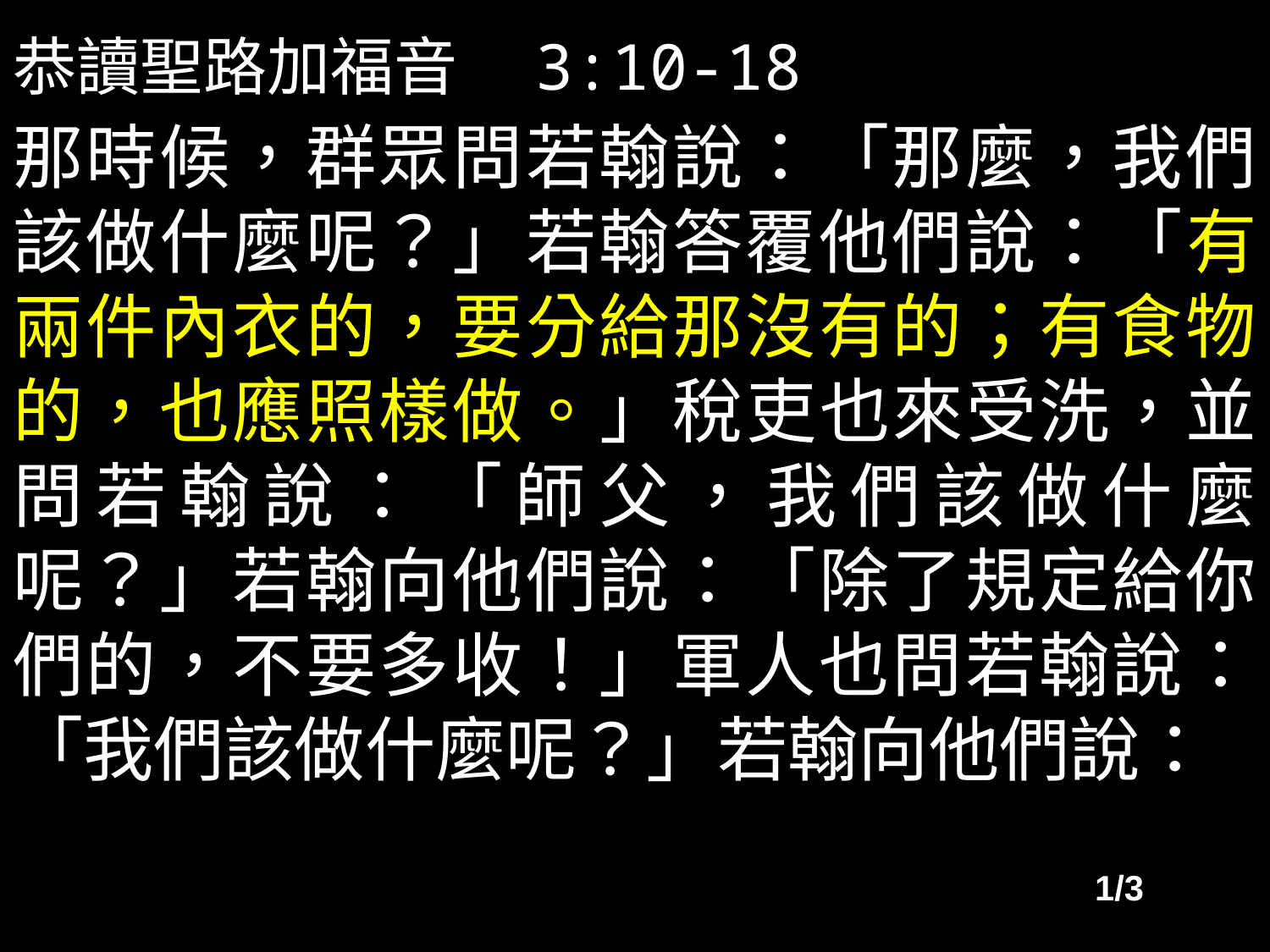

恭讀聖路加福音　3:10-18
那時候，群眾問若翰說：「那麼，我們該做什麼呢？」若翰答覆他們說：「有兩件內衣的，要分給那沒有的；有食物的，也應照樣做。」稅吏也來受洗，並問若翰說：「師父，我們該做什麼呢？」若翰向他們說：「除了規定給你們的，不要多收！」軍人也問若翰說：「我們該做什麼呢？」若翰向他們說：
1/3